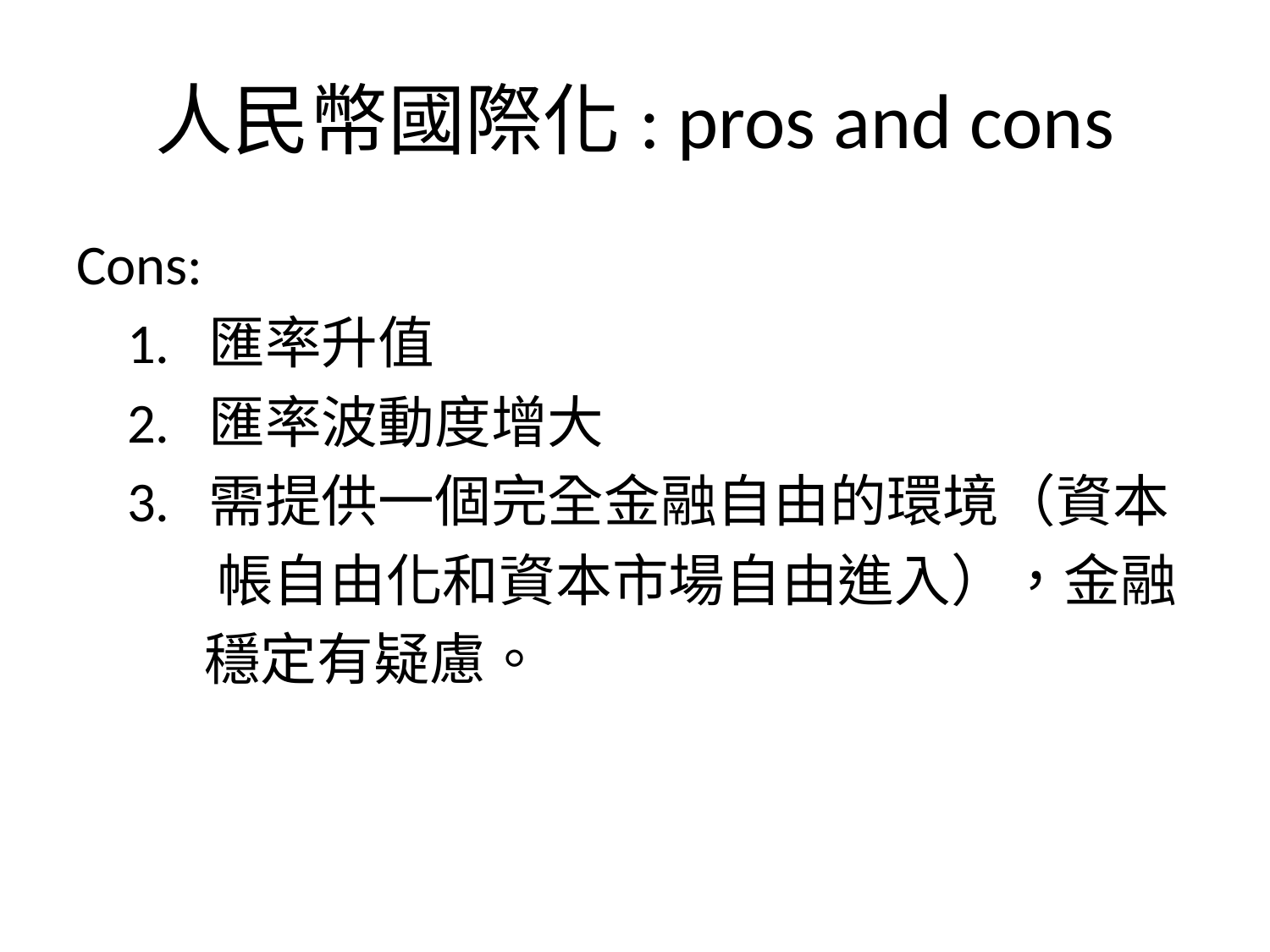

# 人民幣國際化: pros and cons
Cons:
    1.  匯率升值
    2.  匯率波動度增大
    3.  需提供一個完全金融自由的環境（資本
          帳自由化和資本市場自由進入），金融
         穩定有疑慮。